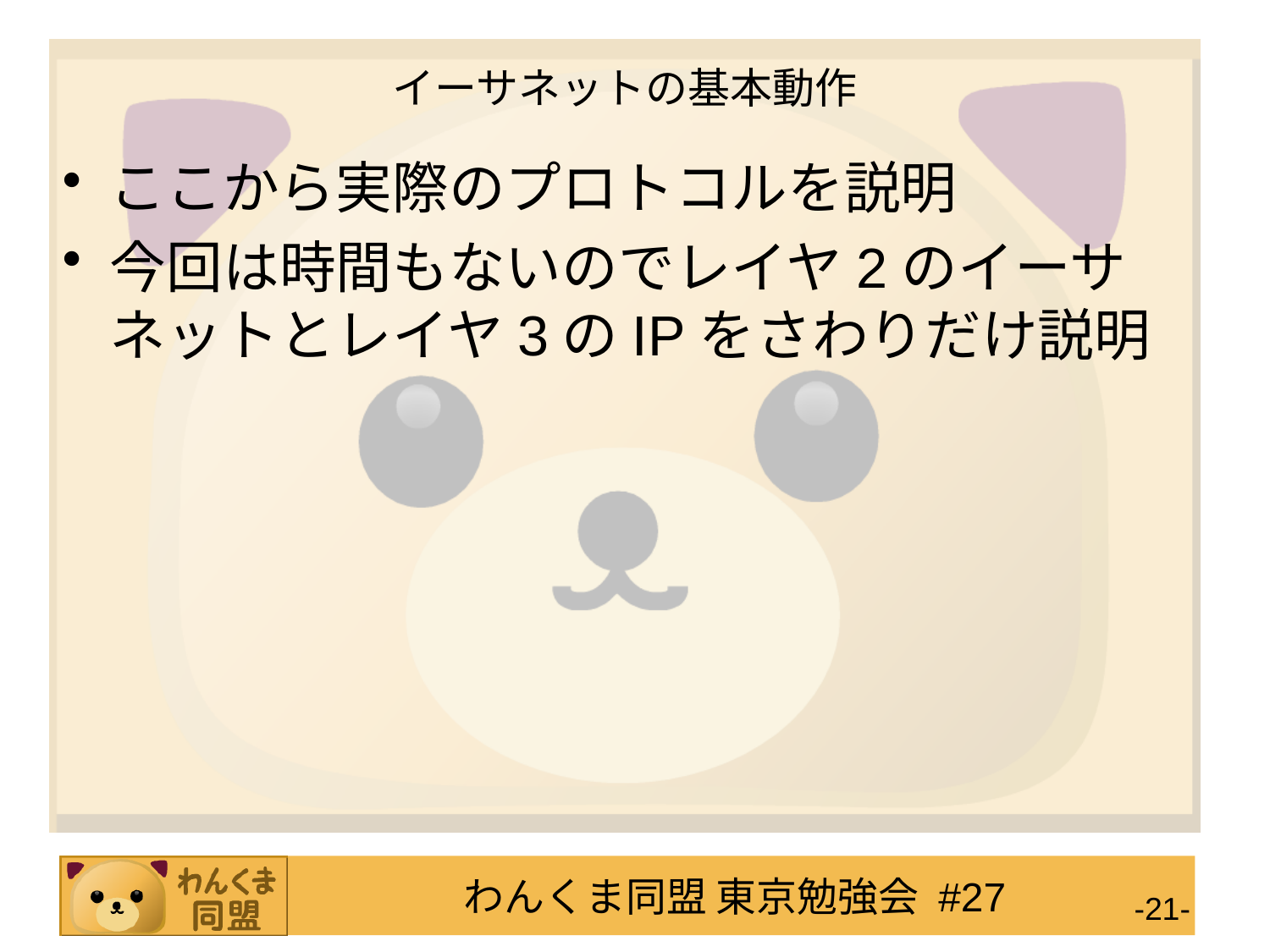

# イーサネットの基本動作
ここから実際のプロトコルを説明
今回は時間もないのでレイヤ2のイーサネットとレイヤ3のIPをさわりだけ説明